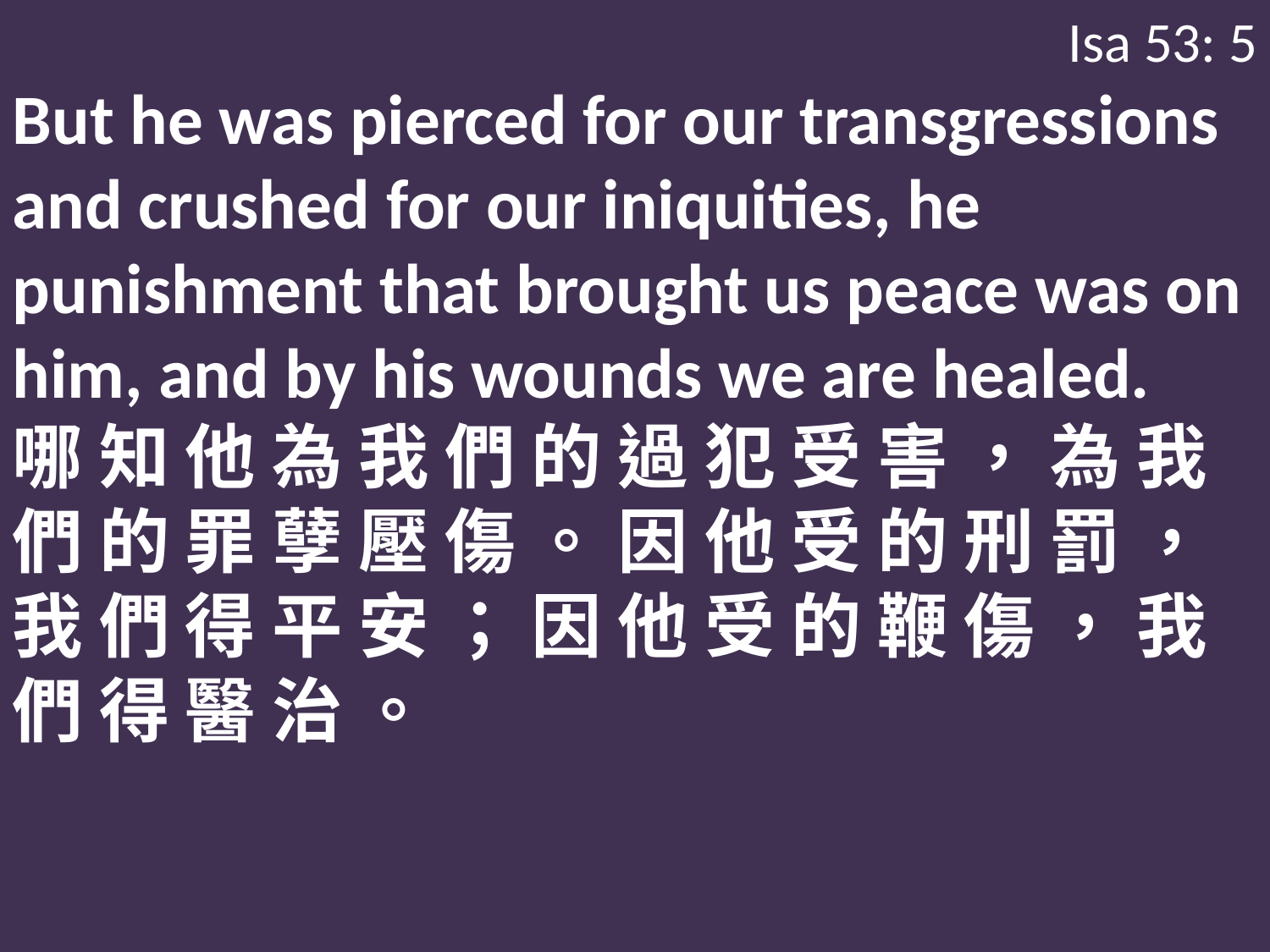

Isa 53: 5
But he was pierced for our transgressions and crushed for our iniquities, he punishment that brought us peace was on him, and by his wounds we are healed.
哪 知 他 為 我 們 的 過 犯 受 害 ， 為 我 們 的 罪 孽 壓 傷 。 因 他 受 的 刑 罰 ， 我 們 得 平 安 ； 因 他 受 的 鞭 傷 ， 我 們 得 醫 治 。